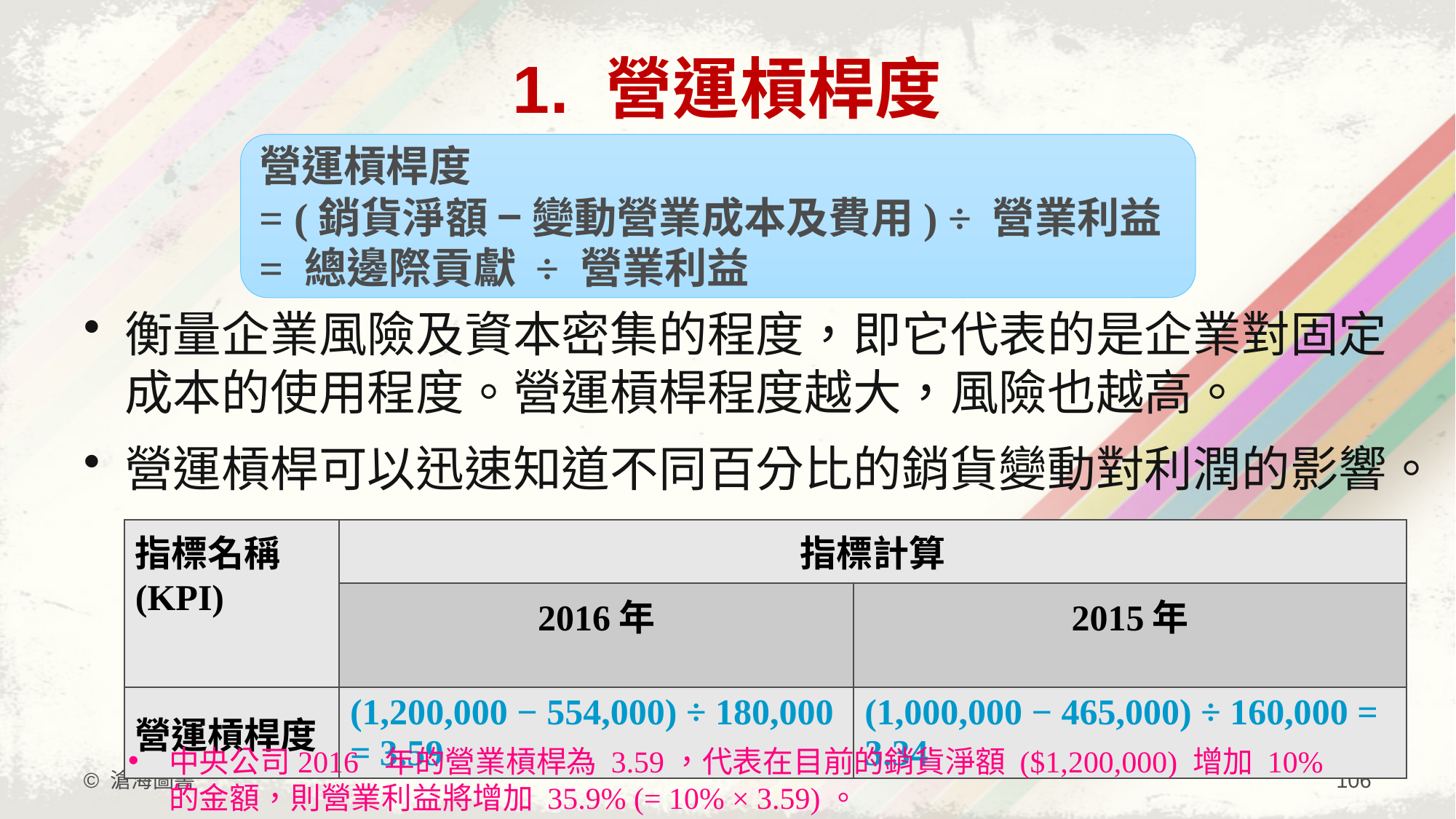

# 1. 營運槓桿度
營運槓桿度
= (銷貨淨額 − 變動營業成本及費用) ÷ 營業利益
= 總邊際貢獻 ÷ 營業利益
衡量企業風險及資本密集的程度，即它代表的是企業對固定成本的使用程度。營運槓桿程度越大，風險也越高。
營運槓桿可以迅速知道不同百分比的銷貨變動對利潤的影響。

| 指標名稱 (KPI) | 指標計算 |  |
| --- | --- | --- |
|  | 2016年 | 2015年 |
| 營運槓桿度 | (1,200,000 − 554,000) ÷ 180,000 = 3.59 | (1,000,000 − 465,000) ÷ 160,000 = 3.34 |
中央公司2016 年的營業槓桿為 3.59，代表在目前的銷貨淨額 ($1,200,000) 增加 10% 的金額，則營業利益將增加 35.9% (= 10% × 3.59)。
© 滄海圖書
106